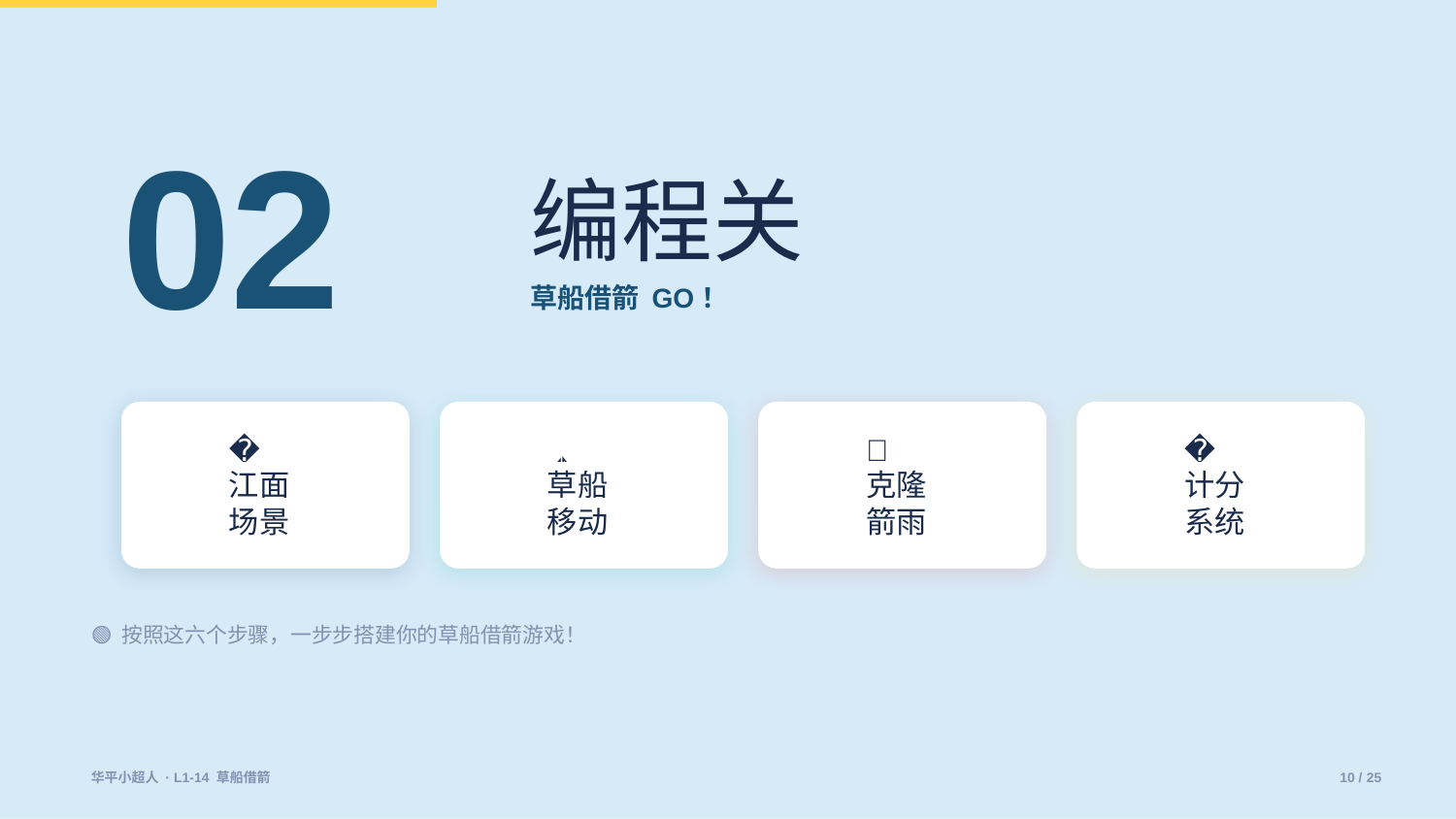

02
编程关
草船借箭 GO！

🌊
⛵
🏹
📊
江面场景
草船移动
克隆箭雨
计分系统
🟢 按照这六个步骤，一步步搭建你的草船借箭游戏！
华平小超人 · L1-14 草船借箭
10 / 25